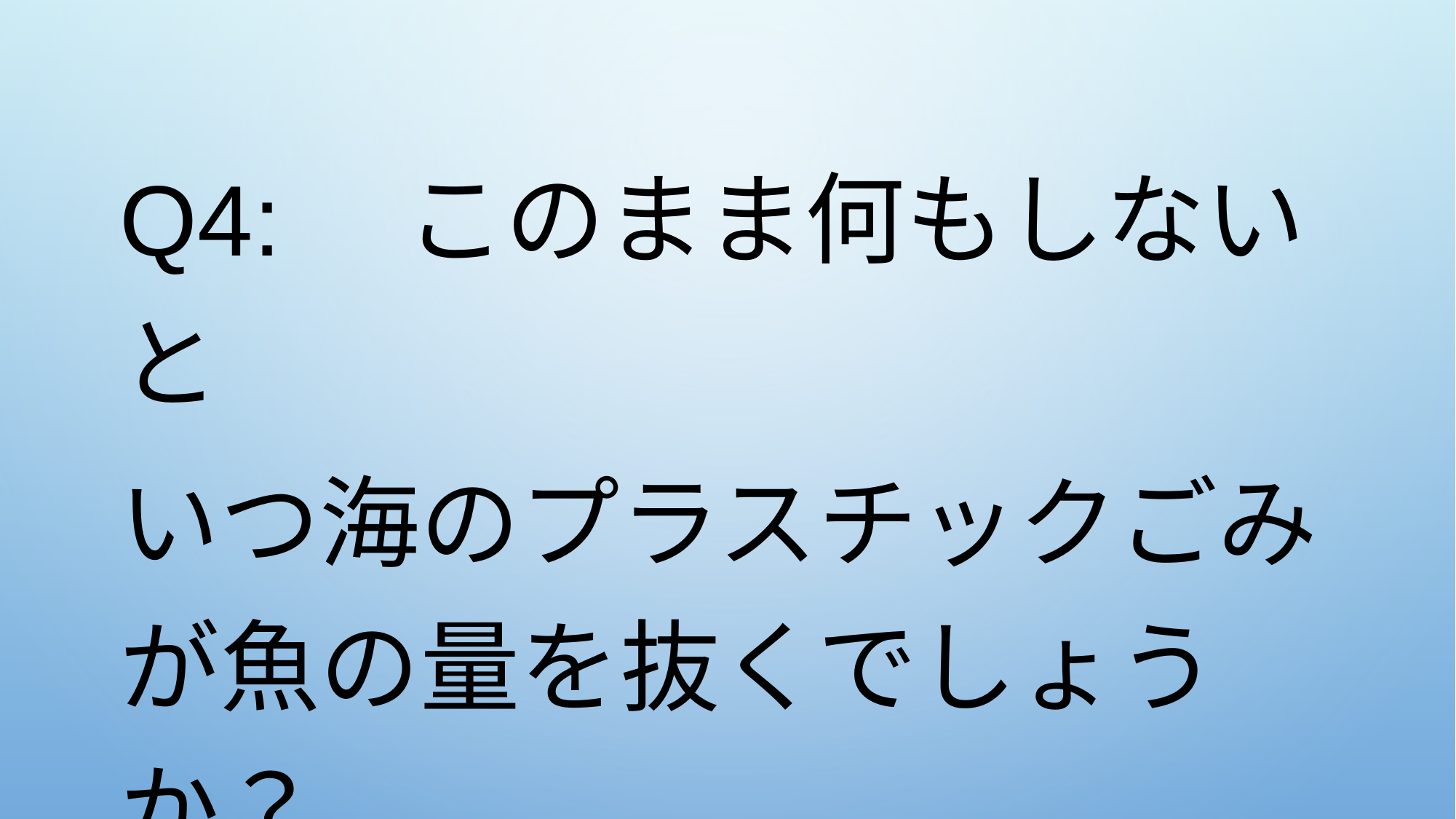

Q4:　このまま何もしないと
いつ海のプラスチックごみが魚の量を抜くでしょうか？
（重さベース）